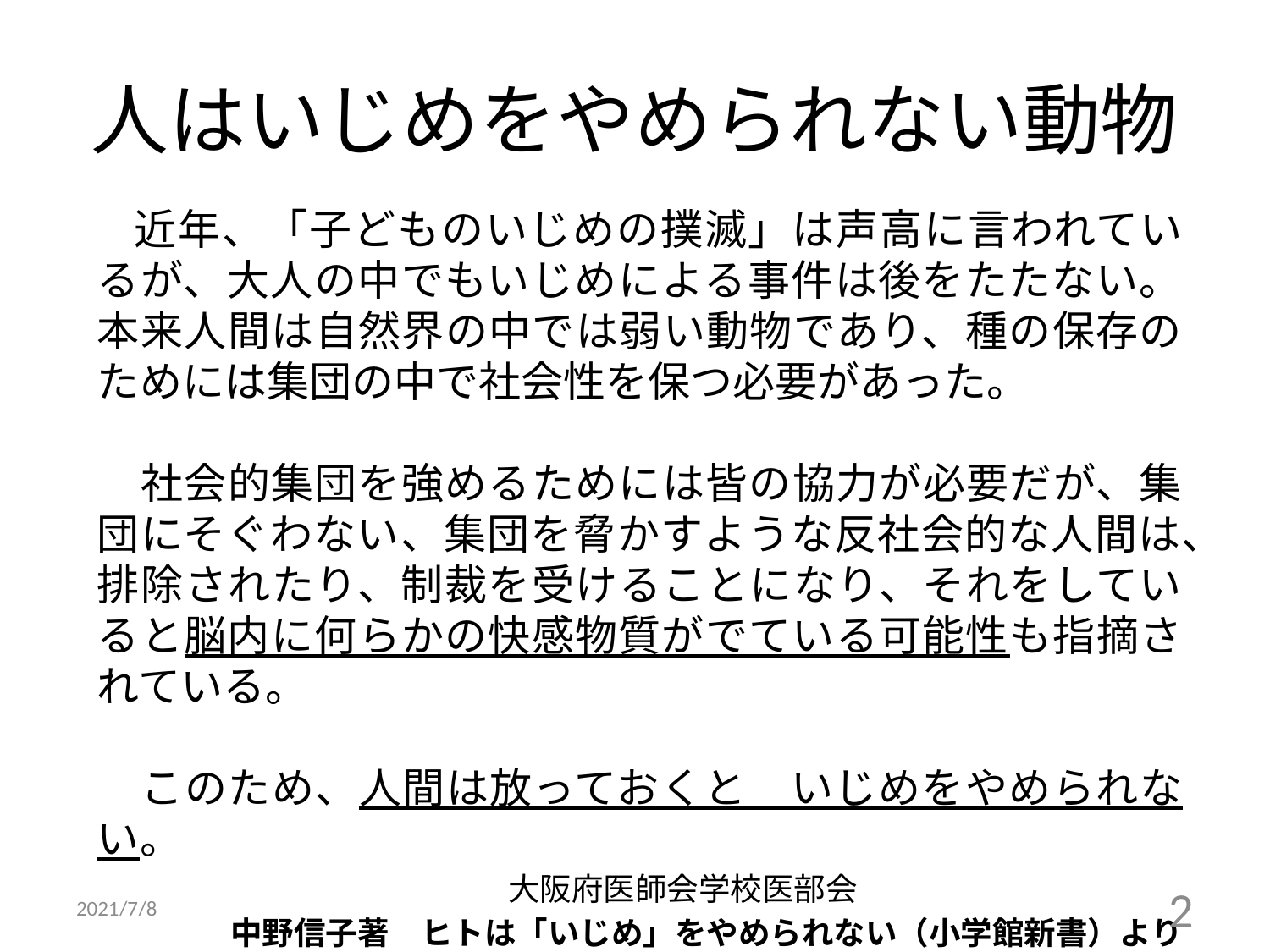

# 人はいじめをやめられない動物
　近年、「子どものいじめの撲滅」は声高に言われているが、大人の中でもいじめによる事件は後をたたない。本来人間は自然界の中では弱い動物であり、種の保存のためには集団の中で社会性を保つ必要があった。

　社会的集団を強めるためには皆の協力が必要だが、集団にそぐわない、集団を脅かすような反社会的な人間は、排除されたり、制裁を受けることになり、それをしていると脳内に何らかの快感物質がでている可能性も指摘されている。

　このため、人間は放っておくと　いじめをやめられない。

中野信子著　ヒトは「いじめ」をやめられない（小学館新書）より
大阪府医師会学校医部会
2021/7/8
2